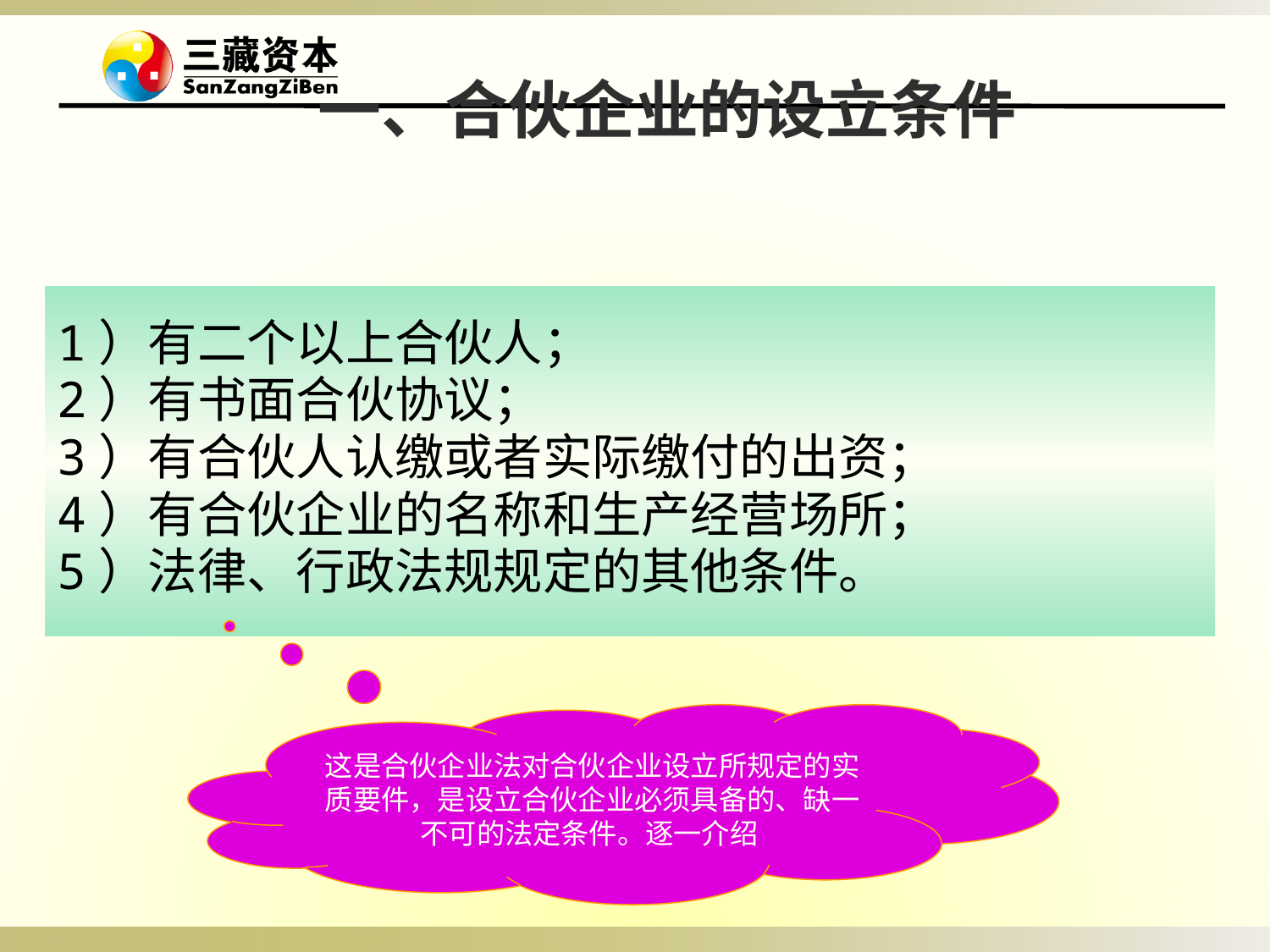

一、合伙企业的设立条件
1）有二个以上合伙人；
2）有书面合伙协议；
3）有合伙人认缴或者实际缴付的出资；
4）有合伙企业的名称和生产经营场所；
5）法律、行政法规规定的其他条件。
这是合伙企业法对合伙企业设立所规定的实质要件，是设立合伙企业必须具备的、缺一不可的法定条件。逐一介绍